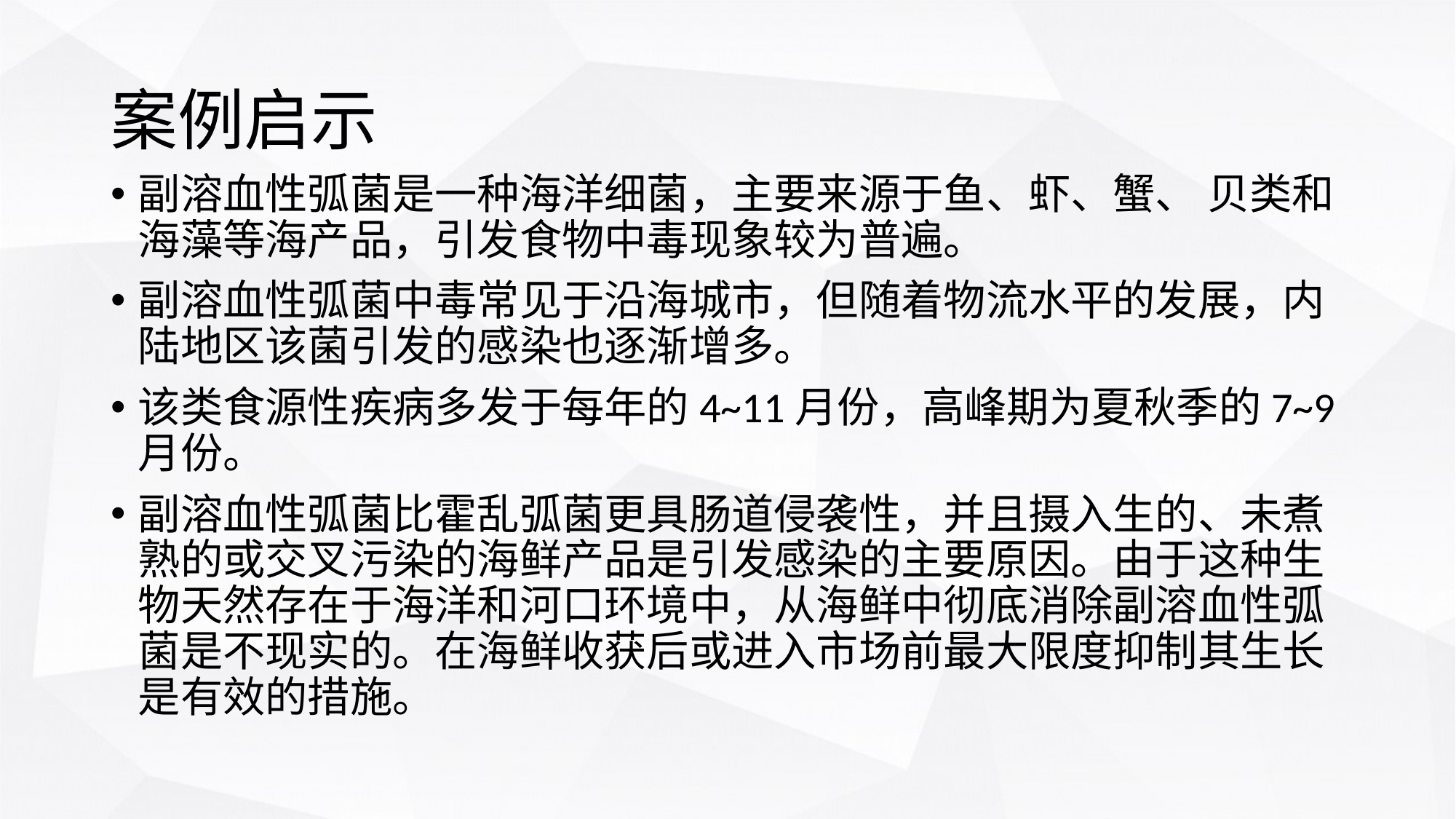

# 案例启示
副溶血性弧菌是一种海洋细菌，主要来源于鱼、虾、蟹、 贝类和海藻等海产品，引发食物中毒现象较为普遍。
副溶血性弧菌中毒常见于沿海城市，但随着物流水平的发展，内陆地区该菌引发的感染也逐渐增多。
该类食源性疾病多发于每年的4~11月份，高峰期为夏秋季的7~9月份。
副溶血性弧菌比霍乱弧菌更具肠道侵袭性，并且摄入生的、未煮熟的或交叉污染的海鲜产品是引发感染的主要原因。由于这种生物天然存在于海洋和河口环境中，从海鲜中彻底消除副溶血性弧菌是不现实的。在海鲜收获后或进入市场前最大限度抑制其生长是有效的措施。